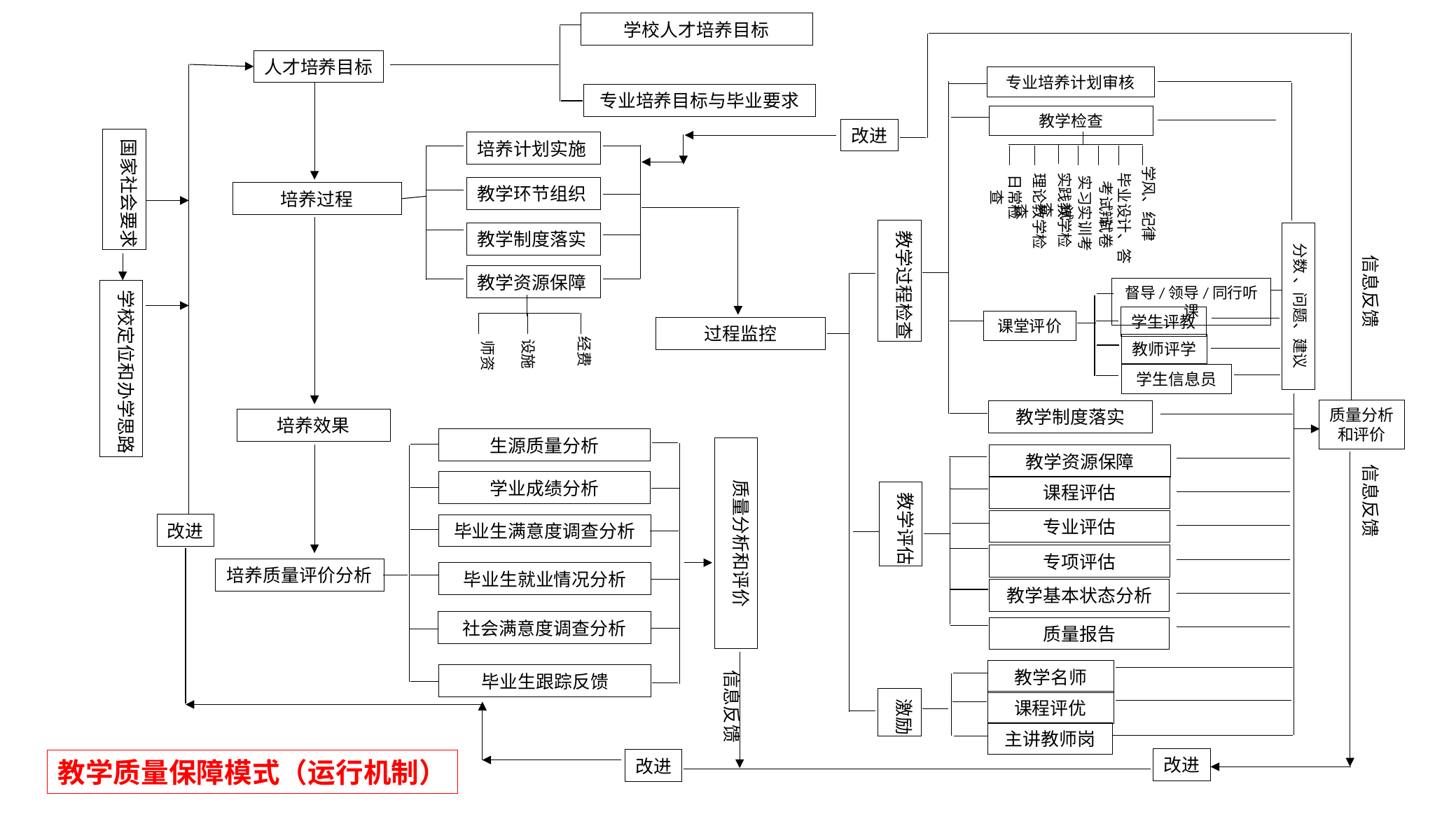

学校人才培养目标
人才培养目标
专业培养计划审核
专业培养目标与毕业要求
教学检查
改进
国家社会要求
培养计划实施
学风、纪律
毕业设计、答辩
实习实训考试
实践教学检查
日常检查
理论教学检查
考试  试卷
教学环节组织
培养过程
教学过程检查
分数 、问题、建议
教学制度落实
信息反馈
教学资源保障
督导/领导/同行听课
学校定位和办学思路
学生评教
师资
课堂评价
经费
设施
过程监控
教师评学
学生信息员
质量分析
和评价
教学制度落实
培养效果
生源质量分析
质量分析和评价
教学资源保障
信息反馈
学业成绩分析
课程评估
教学评估
专业评估
改进
毕业生满意度调查分析
专项评估
培养质量评价分析
毕业生就业情况分析
教学基本状态分析
社会满意度调查分析
质量报告
信息反馈
教学名师
毕业生跟踪反馈
激励
课程评优
主讲教师岗
改进
改进
教学质量保障模式（运行机制）